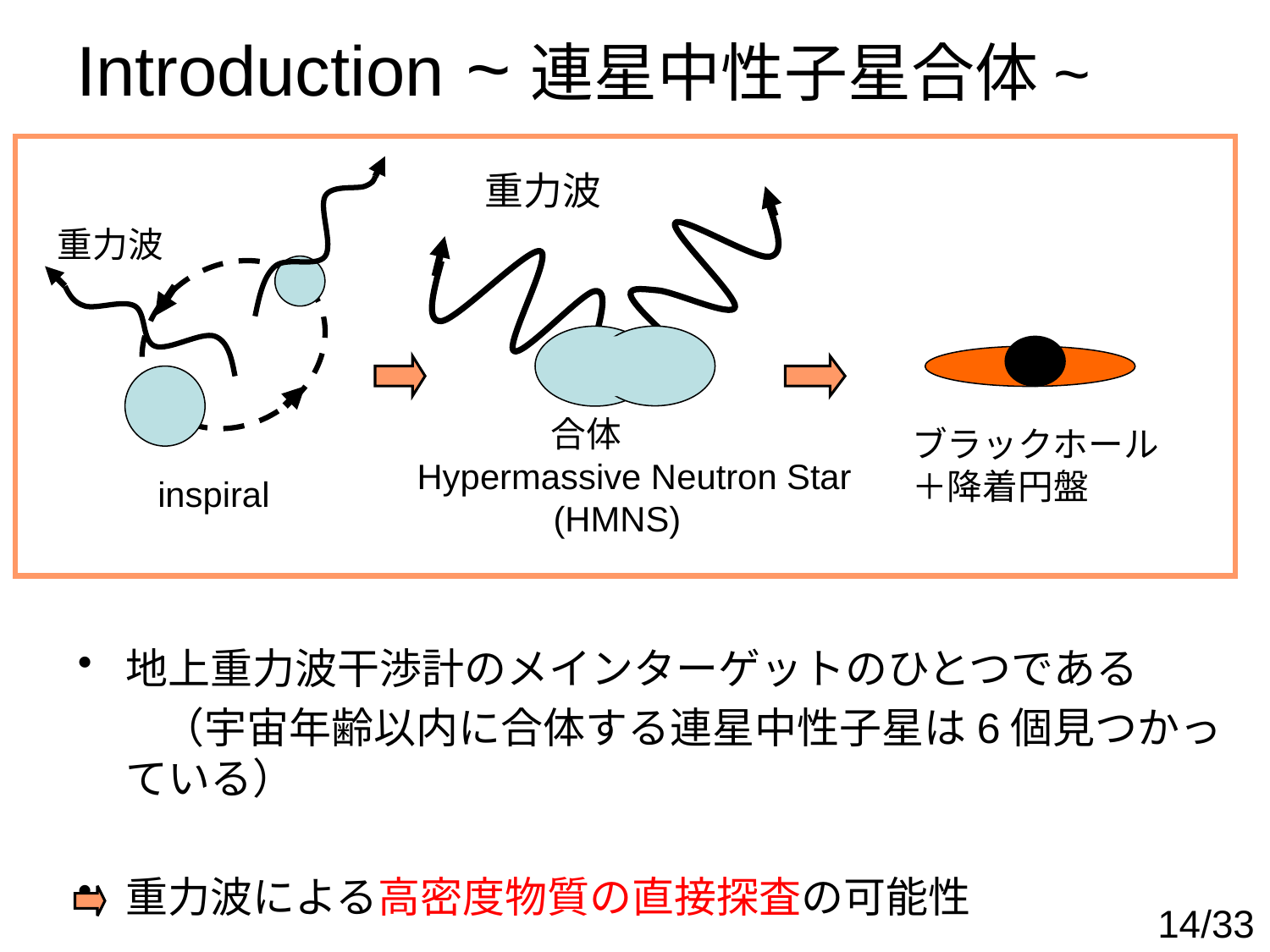

# Introduction ~連星中性子星合体~

重力波

重力波

                合体
Hypermassive Neutron Star
              (HMNS)
ブラックホール
＋降着円盤
inspiral
地上重力波干渉計のメインターゲットのひとつである
　　（宇宙年齢以内に合体する連星中性子星は6個見つかっている）

重力波による高密度物質の直接探査の可能性

14/33